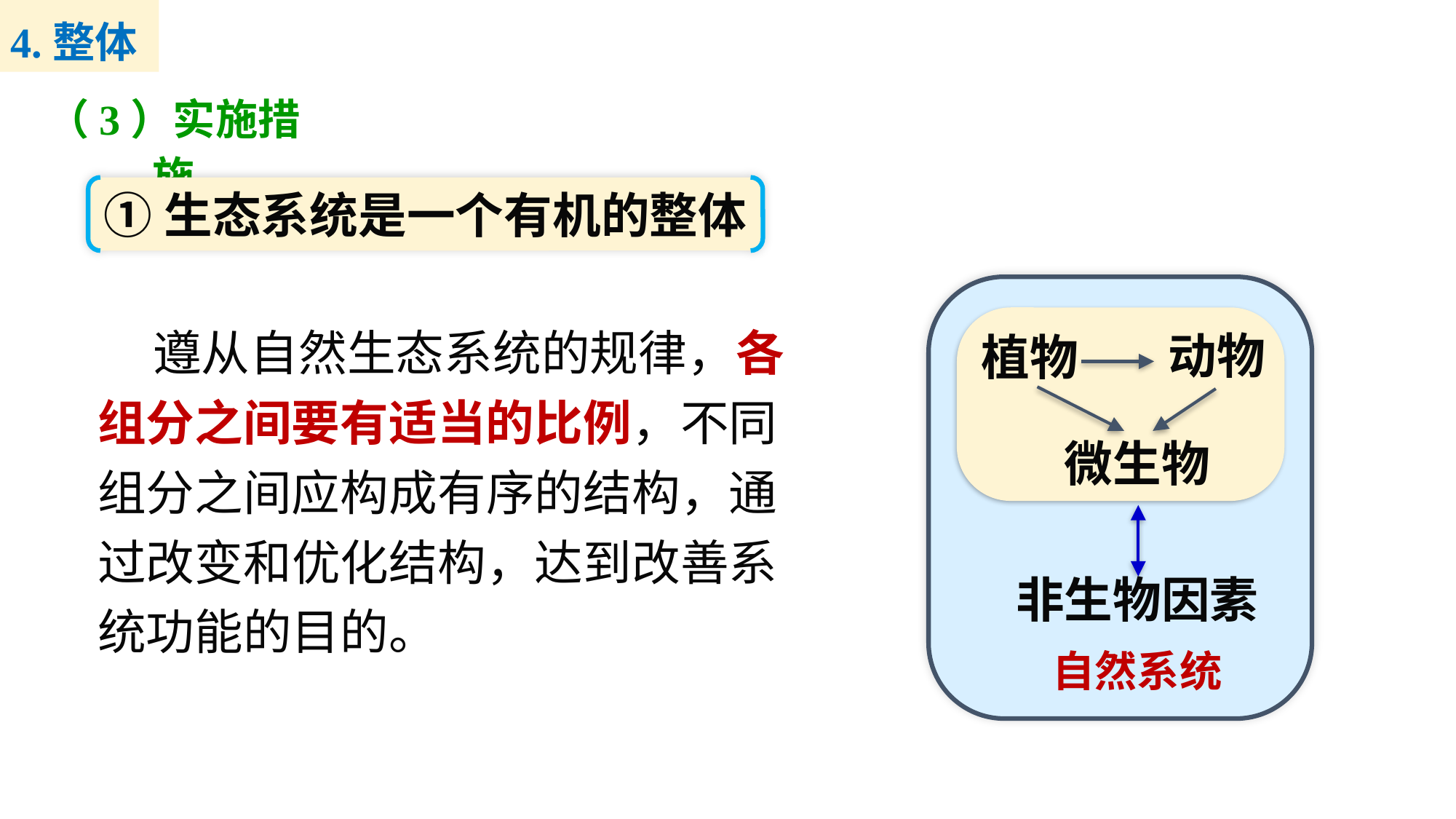

4.整体
（3）实施措施
①生态系统是一个有机的整体
    遵从自然生态系统的规律，各组分之间要有适当的比例，不同组分之间应构成有序的结构，通过改变和优化结构，达到改善系统功能的目的。

动物
植物
微生物
非生物因素
自然系统